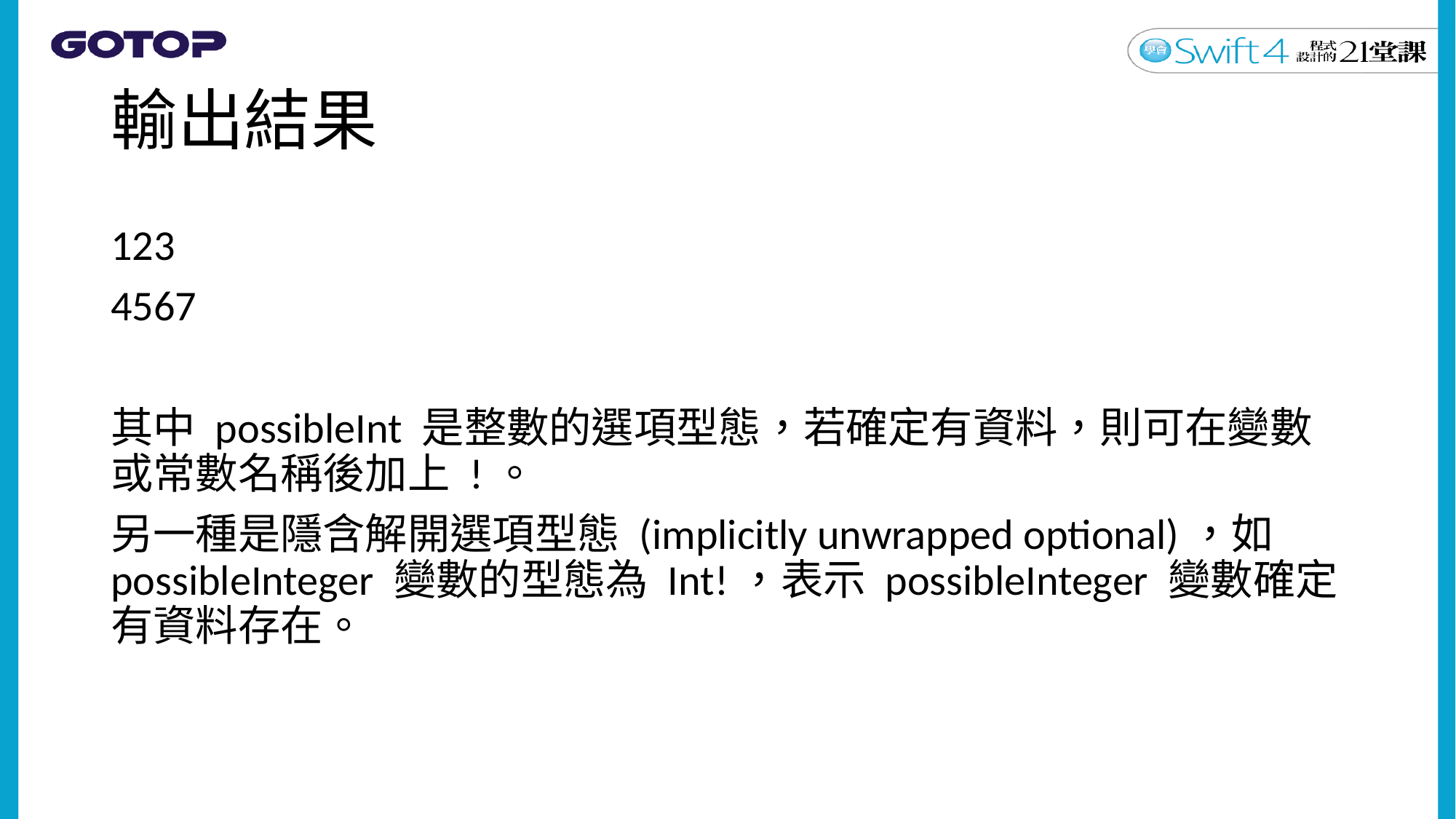

# 輸出結果
123
4567

其中 possibleInt 是整數的選項型態，若確定有資料，則可在變數或常數名稱後加上 !。
另一種是隱含解開選項型態 (implicitly unwrapped optional)，如possibleInteger 變數的型態為 Int!，表示 possibleInteger 變數確定有資料存在。